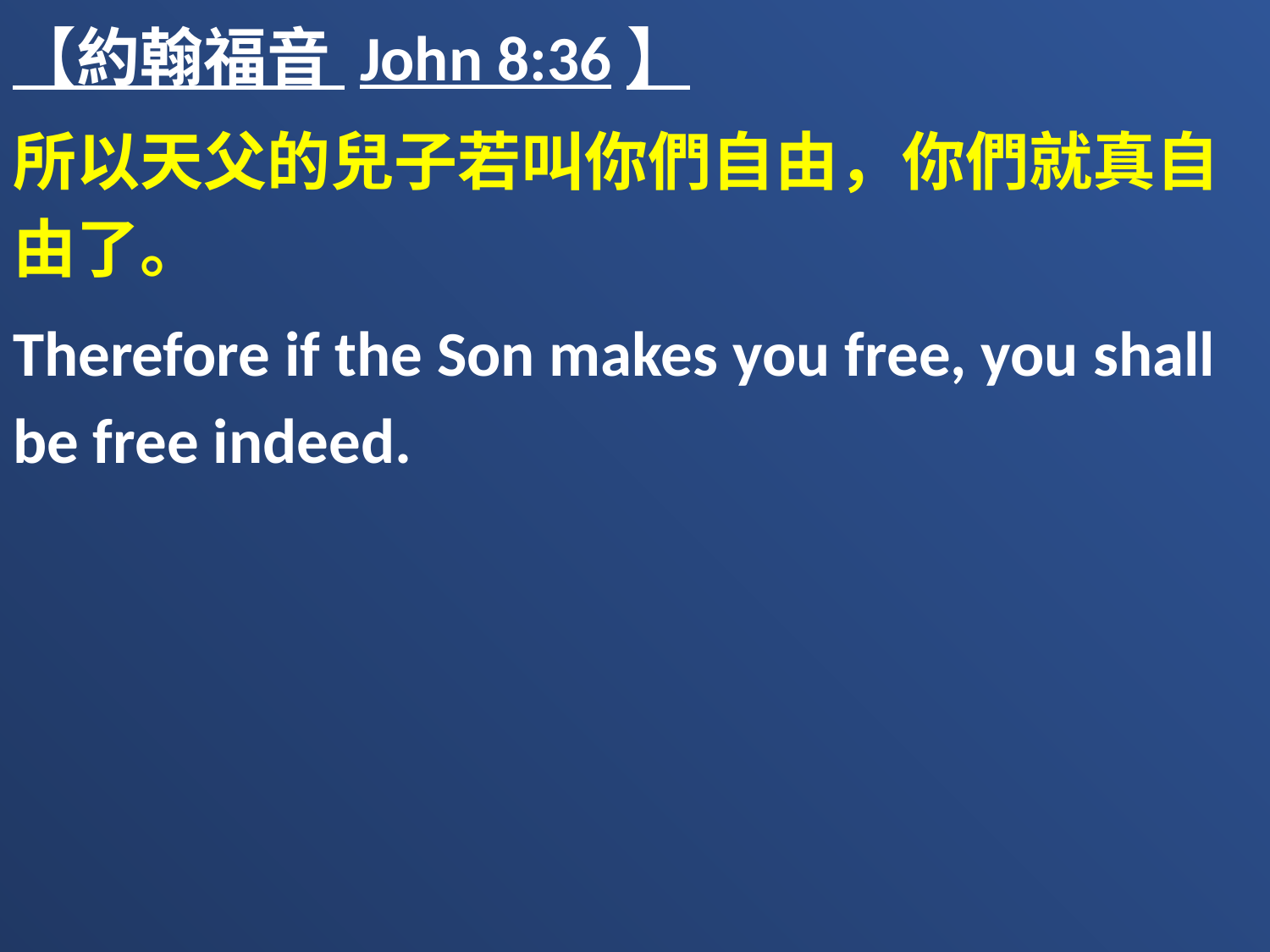

【約翰福音 John 8:36】
所以天父的兒子若叫你們自由，你們就真自由了。
Therefore if the Son makes you free, you shall be free indeed.